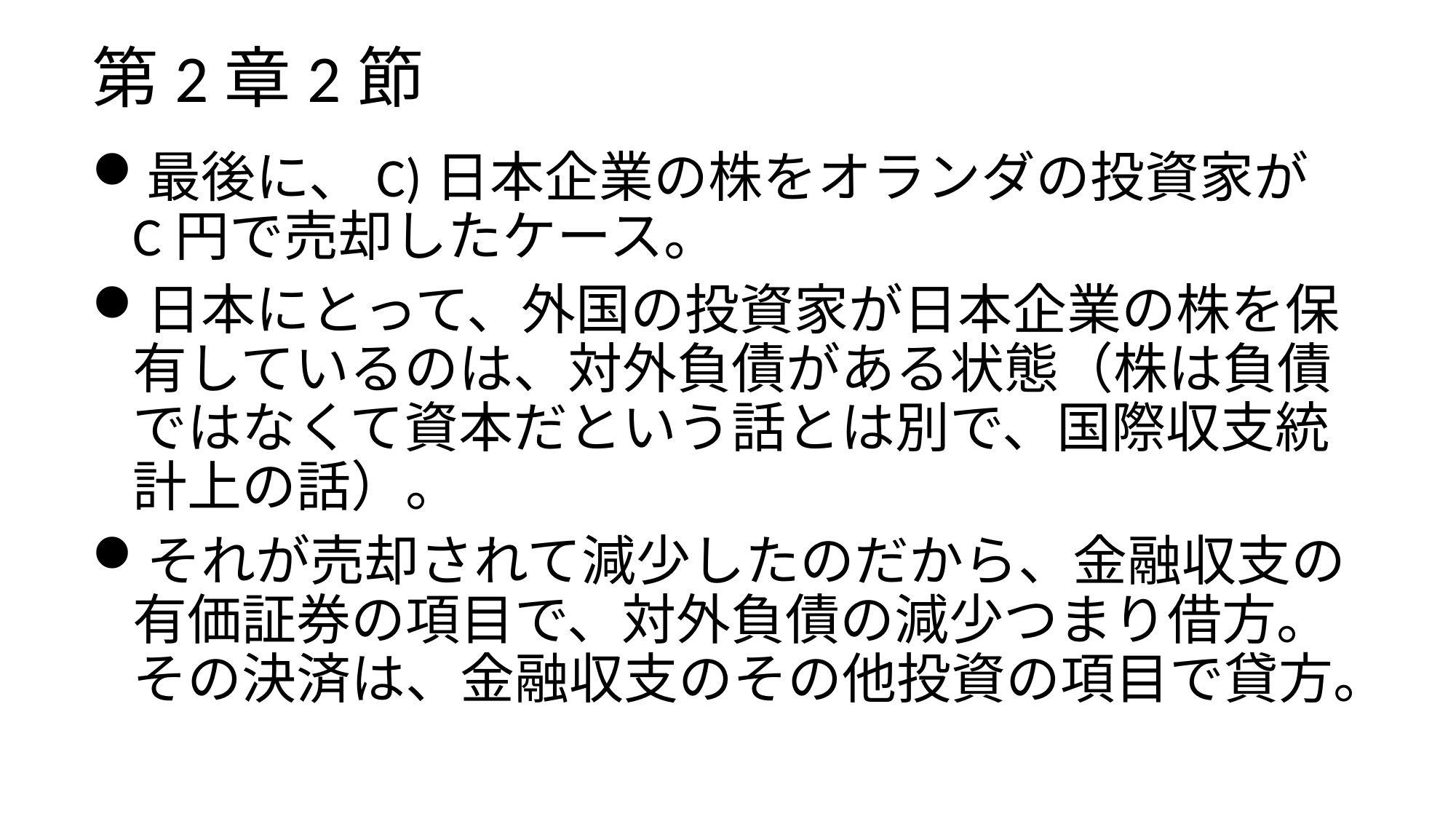

# 第2章2節
最後に、C)日本企業の株をオランダの投資家がC円で売却したケース。
日本にとって、外国の投資家が日本企業の株を保有しているのは、対外負債がある状態（株は負債ではなくて資本だという話とは別で、国際収支統計上の話）。
それが売却されて減少したのだから、金融収支の有価証券の項目で、対外負債の減少つまり借方。その決済は、金融収支のその他投資の項目で貸方。